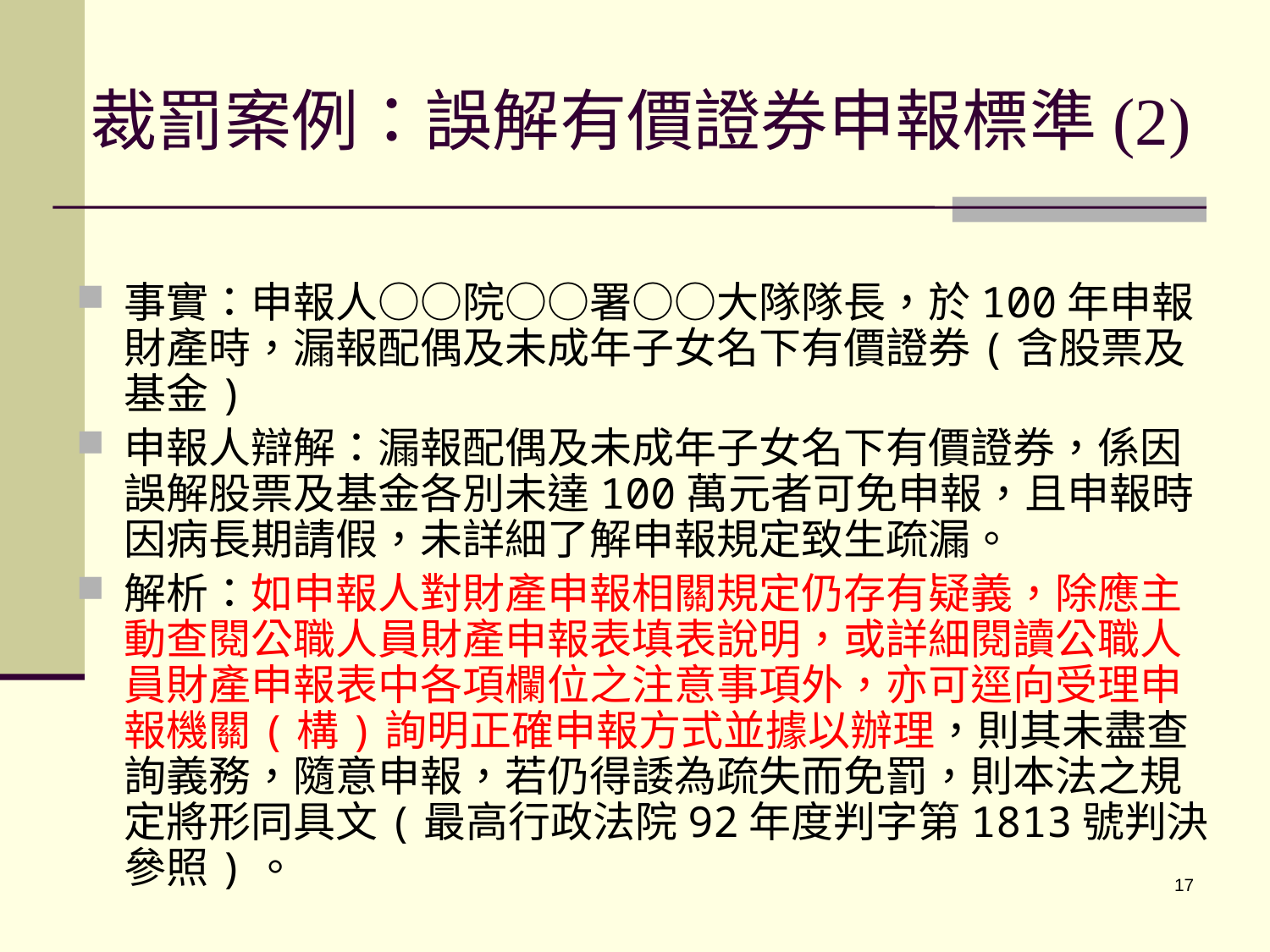

# 裁罰案例：誤解有價證券申報標準(2)
事實：申報人○○院○○署○○大隊隊長，於100年申報財產時，漏報配偶及未成年子女名下有價證券(含股票及基金)
申報人辯解：漏報配偶及未成年子女名下有價證券，係因誤解股票及基金各別未達100萬元者可免申報，且申報時因病長期請假，未詳細了解申報規定致生疏漏。
解析：如申報人對財產申報相關規定仍存有疑義，除應主動查閱公職人員財產申報表填表說明，或詳細閱讀公職人員財產申報表中各項欄位之注意事項外，亦可逕向受理申報機關(構)詢明正確申報方式並據以辦理，則其未盡查詢義務，隨意申報，若仍得諉為疏失而免罰，則本法之規定將形同具文(最高行政法院92年度判字第1813號判決參照)。
17